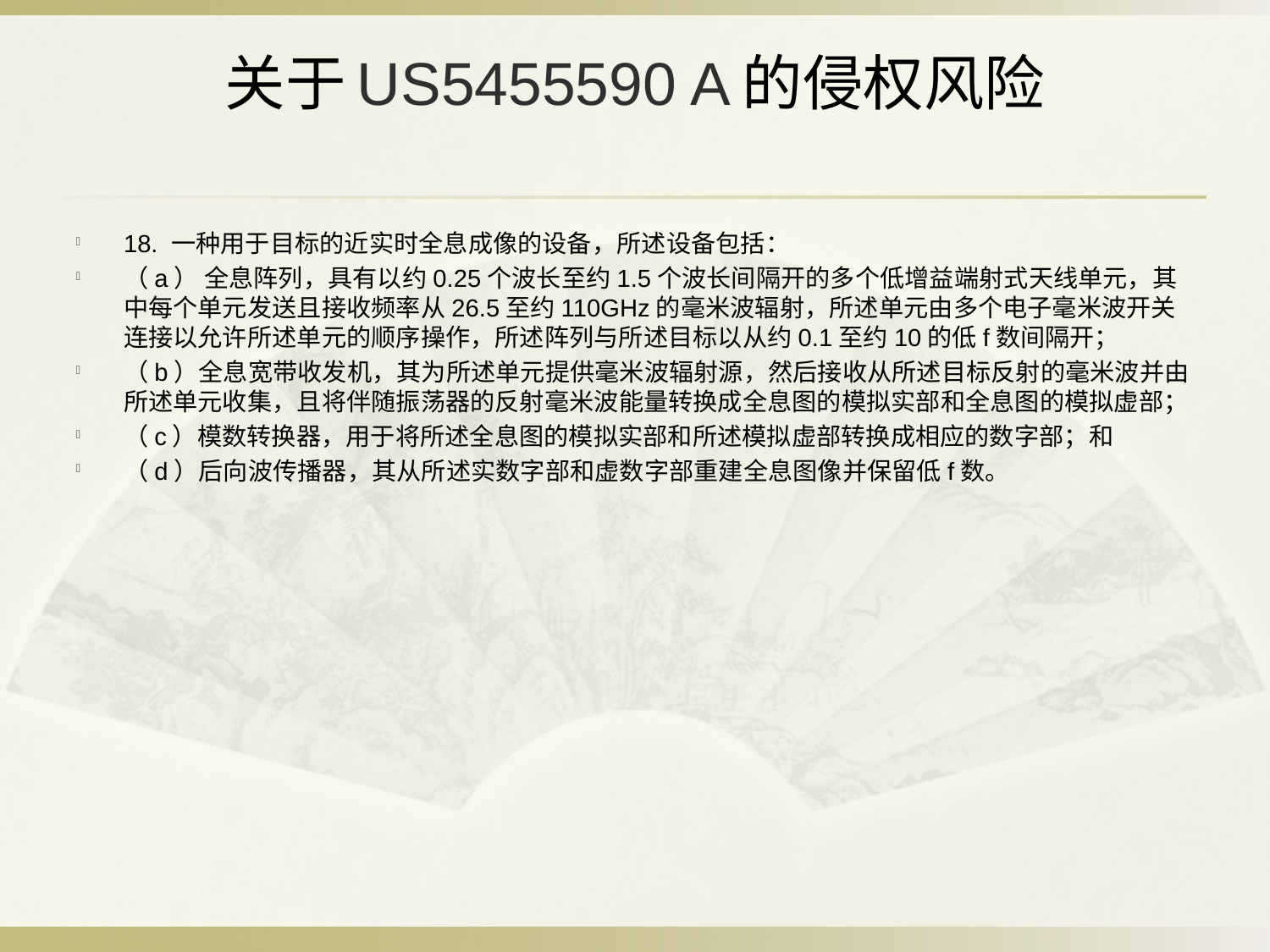

# 关于US5455590 A的侵权风险
18. 一种用于目标的近实时全息成像的设备，所述设备包括：
（a） 全息阵列，具有以约0.25个波长至约1.5个波长间隔开的多个低增益端射式天线单元，其中每个单元发送且接收频率从26.5至约110GHz的毫米波辐射，所述单元由多个电子毫米波开关连接以允许所述单元的顺序操作，所述阵列与所述目标以从约0.1至约10的低f数间隔开；
（b）全息宽带收发机，其为所述单元提供毫米波辐射源，然后接收从所述目标反射的毫米波并由所述单元收集，且将伴随振荡器的反射毫米波能量转换成全息图的模拟实部和全息图的模拟虚部；
（c）模数转换器，用于将所述全息图的模拟实部和所述模拟虚部转换成相应的数字部；和
（d）后向波传播器，其从所述实数字部和虚数字部重建全息图像并保留低f数。